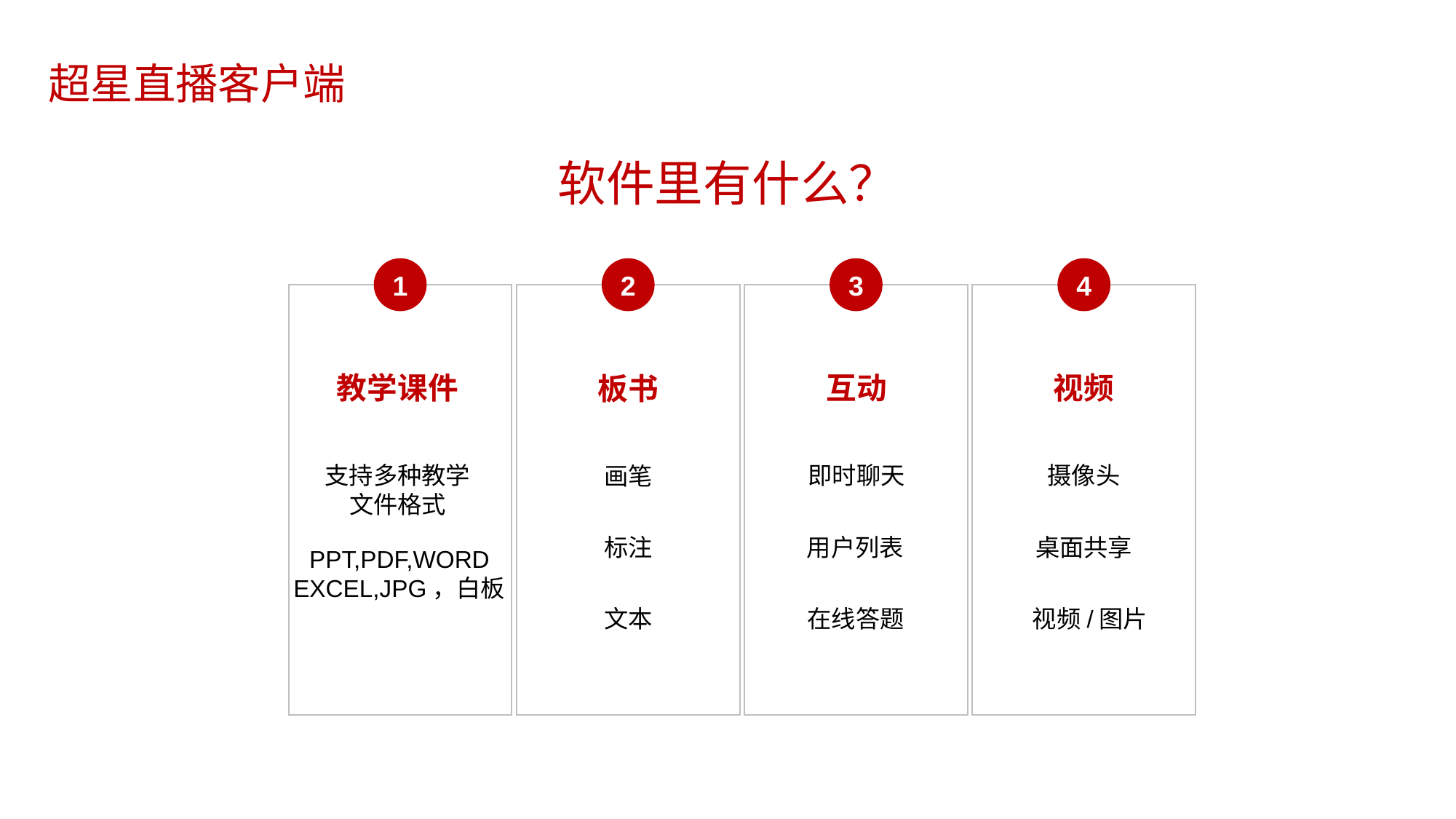

超星直播客户端
软件里有什么？
1
2
3
4

教学课件
支持多种教学
文件格式
PPT,PDF,WORD
EXCEL,JPG，白板

板书
画笔
标注
文本

互动
即时聊天
用户列表
在线答题

视频
摄像头
桌面共享
视频/图片